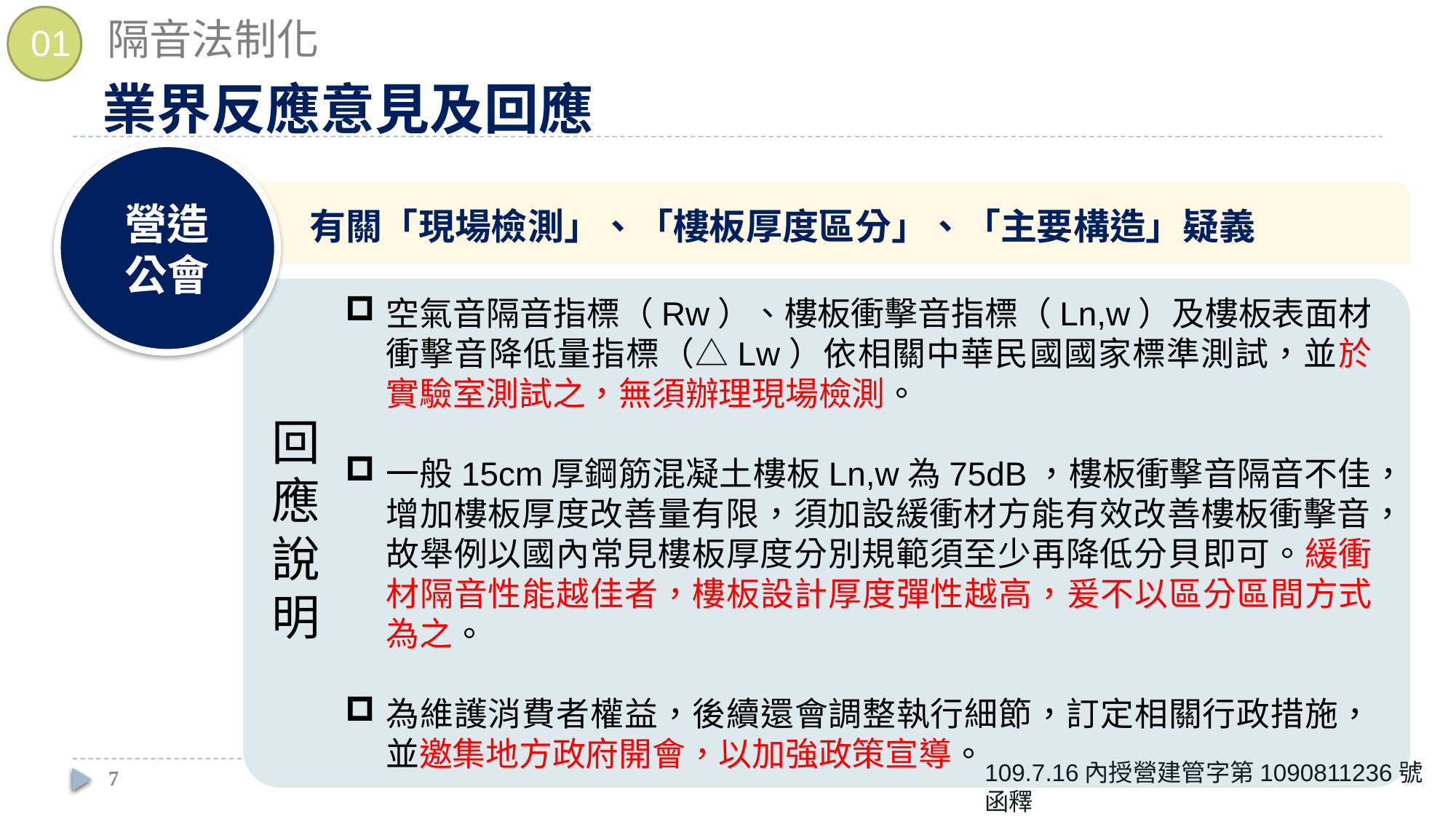

隔音法制化
01
業界反應意見及回應
營造
公會

有關「現場檢測」、「樓板厚度區分」、「主要構造」疑義

空氣音隔音指標（Rw）、樓板衝擊音指標（Ln,w）及樓板表面材衝擊音降低量指標（△Lw）依相關中華民國國家標準測試，並於實驗室測試之，無須辦理現場檢測。

一般15cm厚鋼筋混凝土樓板Ln,w為75dB，樓板衝擊音隔音不佳，增加樓板厚度改善量有限，須加設緩衝材方能有效改善樓板衝擊音，故舉例以國內常見樓板厚度分別規範須至少再降低分貝即可。緩衝材隔音性能越佳者，樓板設計厚度彈性越高，爰不以區分區間方式為之。

為維護消費者權益，後續還會調整執行細節，訂定相關行政措施，並邀集地方政府開會，以加強政策宣導。
回應說明
109.7.16內授營建管字第1090811236號函釋

7